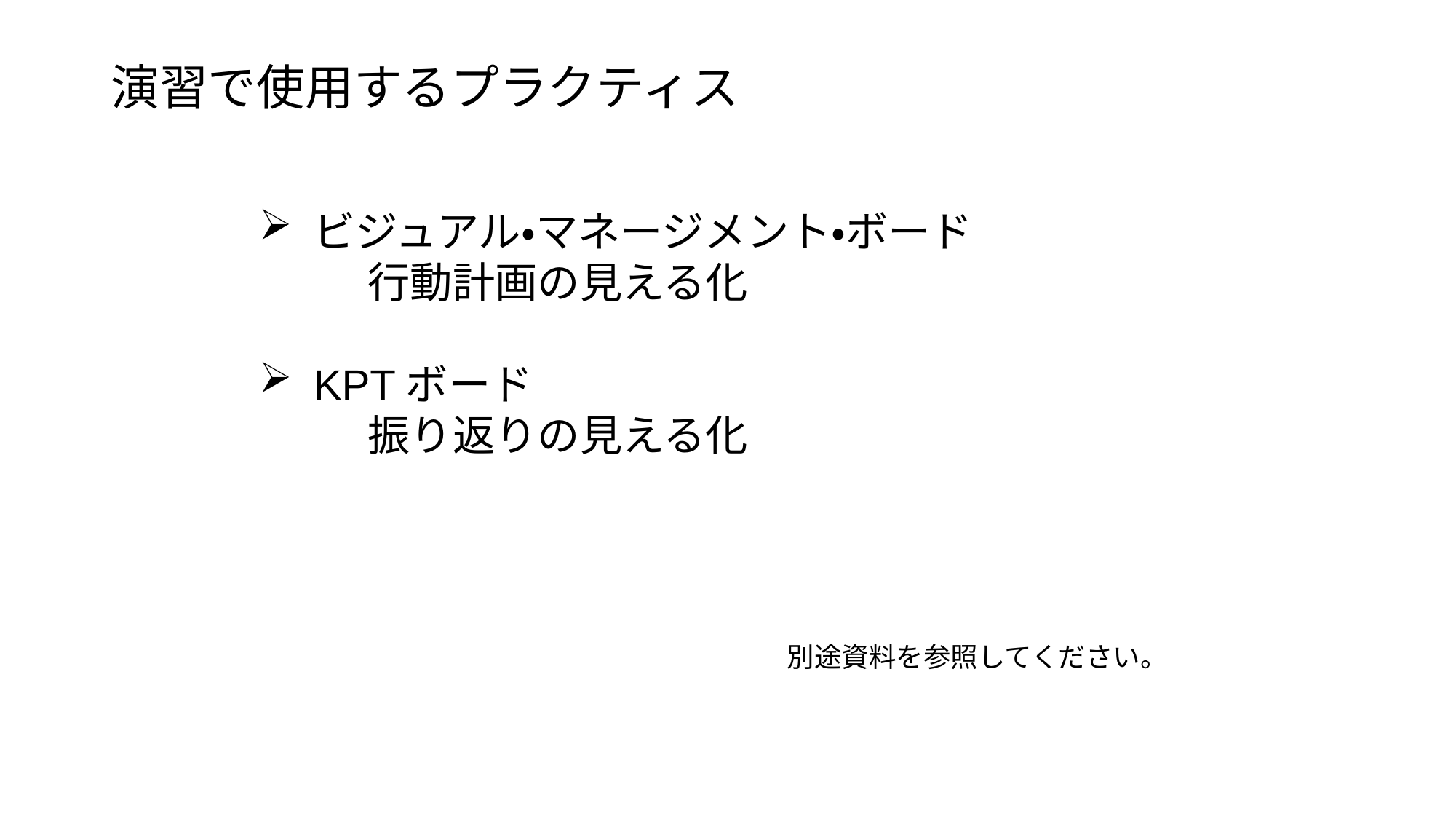

# 演習で使用するプラクティス
ビジュアル・マネージメント・ボード
	行動計画の見える化

KPTボード
	振り返りの見える化
別途資料を参照してください。